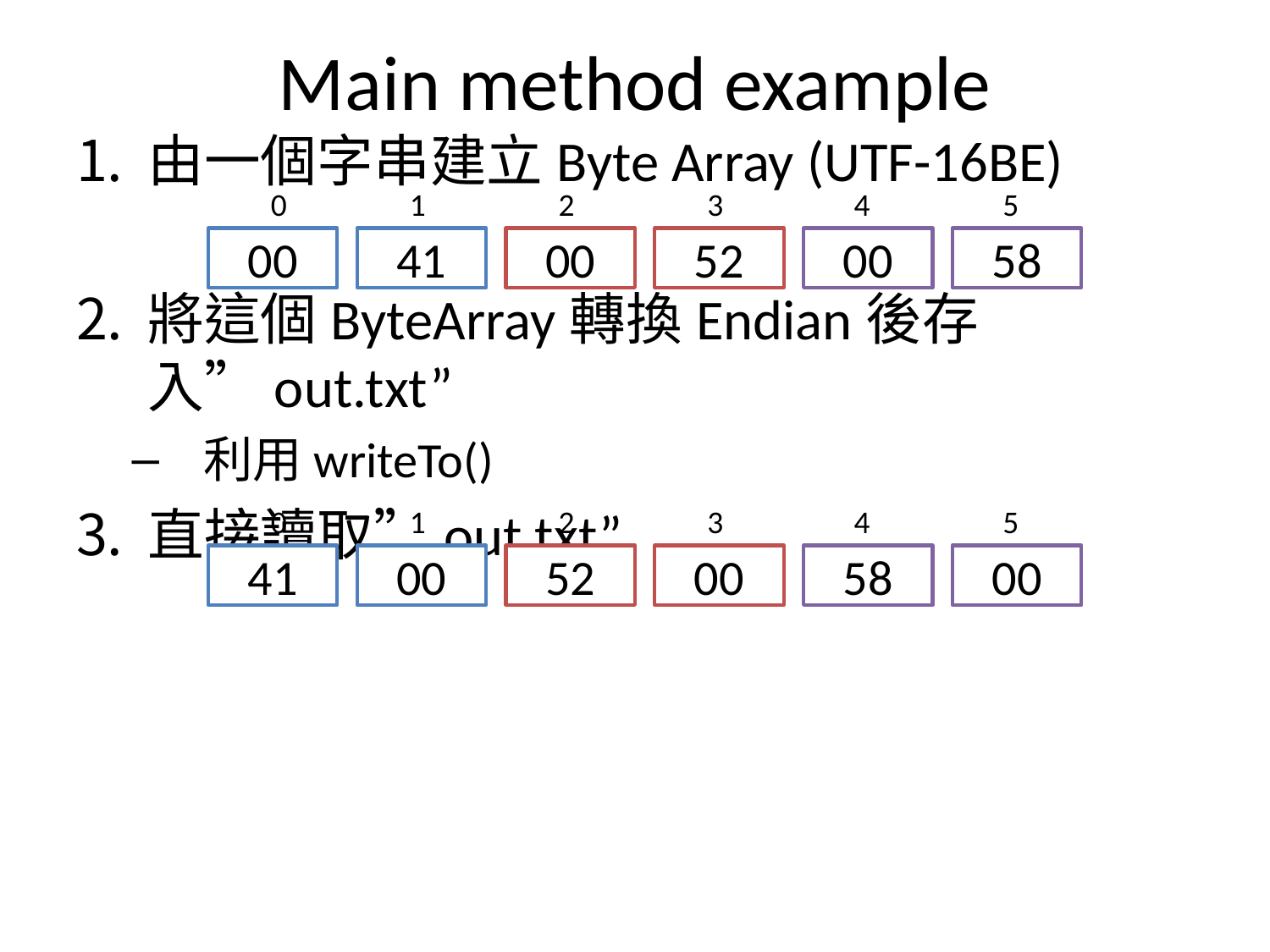

# Main method example
由一個字串建立Byte Array (UTF-16BE)

將這個ByteArray轉換Endian後存入”out.txt”
利用writeTo()
直接讀取”out.txt”

0
1
2
3
4
5
00
41
00
52
00
58
0
1
2
3
4
5
41
00
52
00
58
00